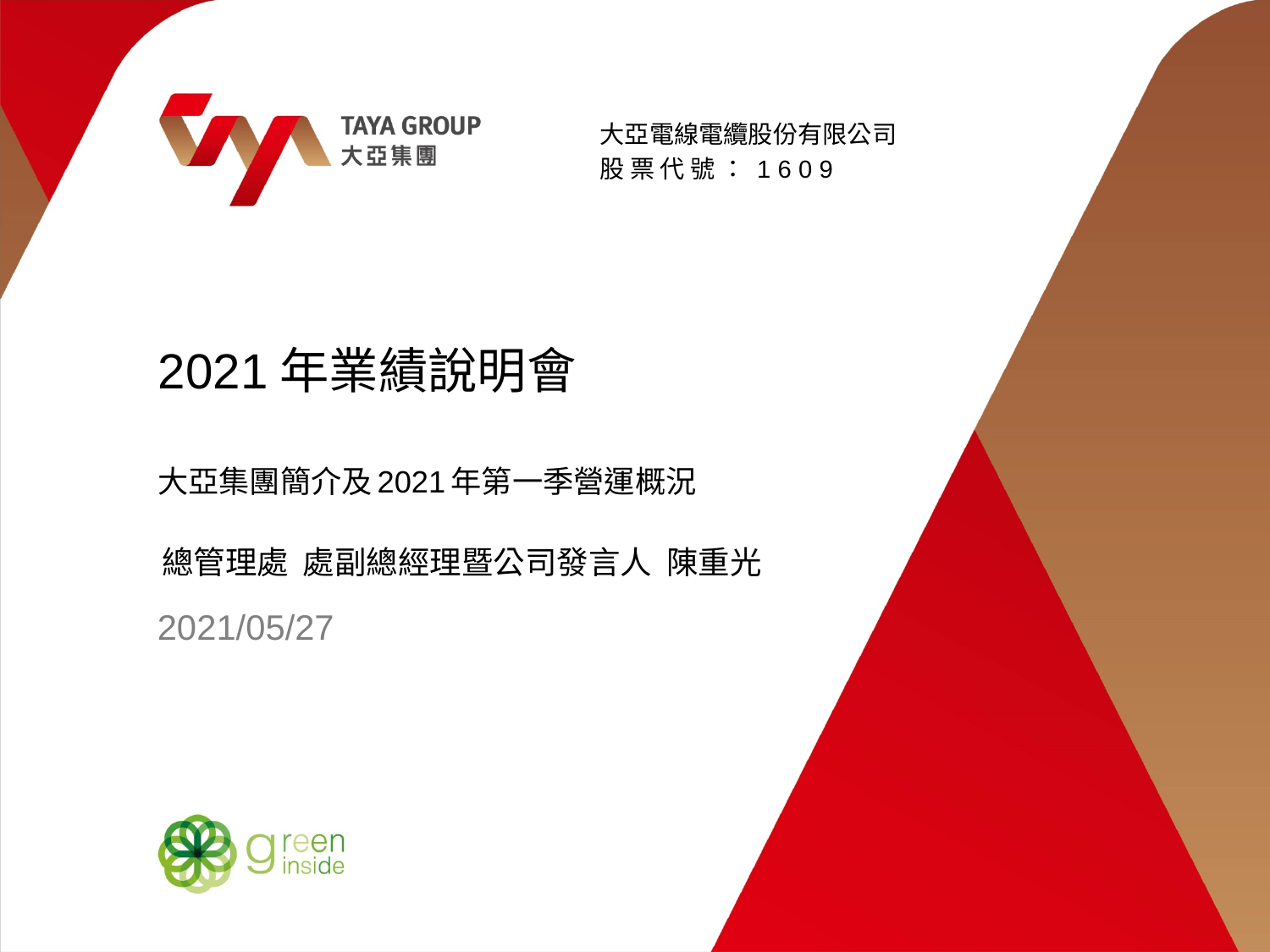

大亞電線電纜股份有限公司
股 票 代 號 ： 1 6 0 9
# 2021年業績說明會
大亞集團簡介及2021年第一季營運概況

總管理處  處副總經理暨公司發言人  陳重光
2021/05/27